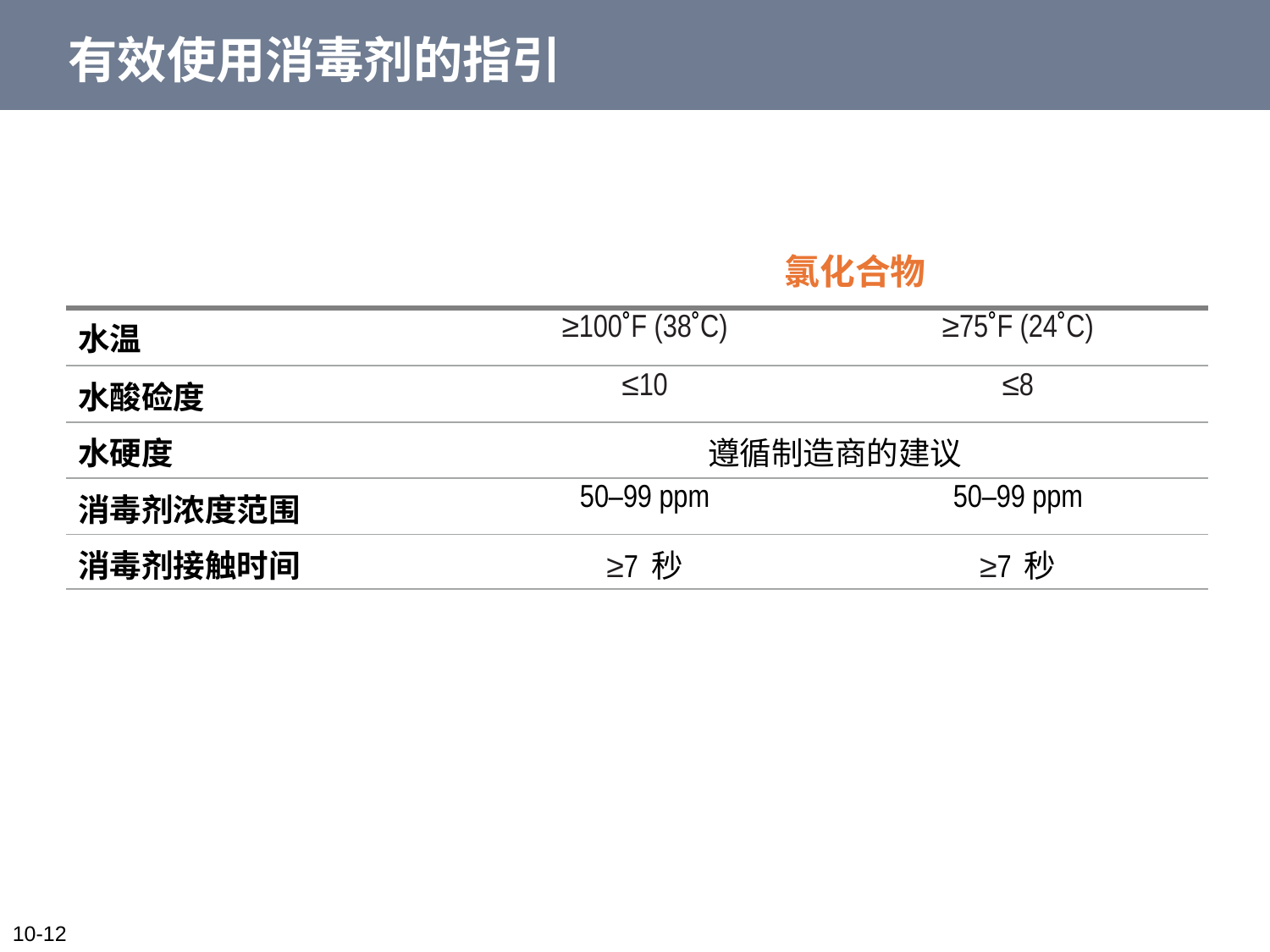

# 有效使用消毒剂的指引
| 氯化合物 |  |  |
| --- | --- | --- |
| 水温 | ≥100˚F (38˚C) | ≥75˚F (24˚C) |
| 水酸硷度 | ≤10 | ≤8 |
| 水硬度 | 遵循制造商的建议 |  |
| 消毒剂浓度范围 | 50–99 ppm | 50–99 ppm |
| 消毒剂接触时间 | ≥7 秒 | ≥7 秒 |

10-12